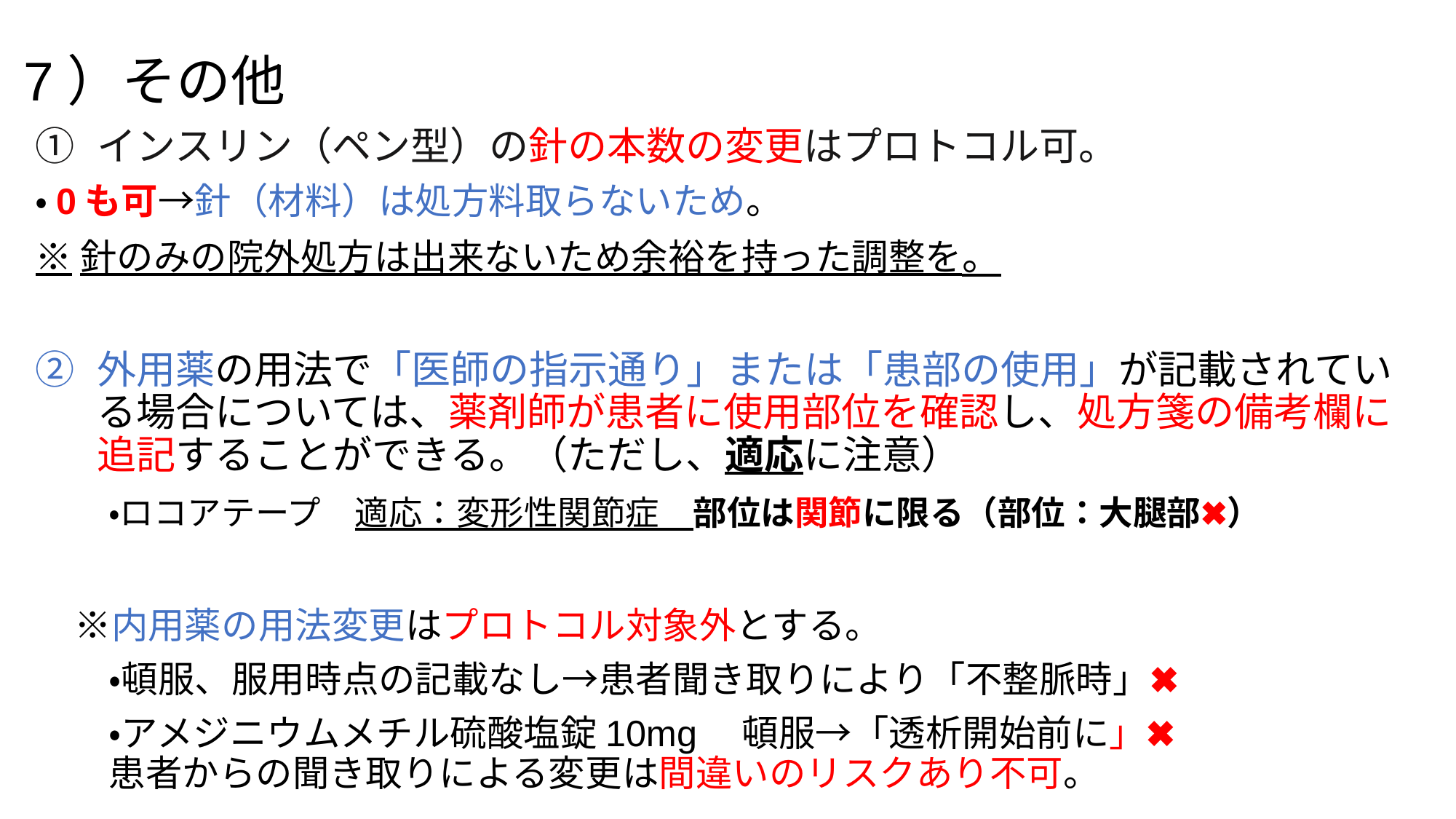

# 7）その他
インスリン（ペン型）の針の本数の変更はプロトコル可。
・0も可→針（材料）は処方料取らないため。
※針のみの院外処方は出来ないため余裕を持った調整を。

外用薬の用法で「医師の指示通り」または「患部の使用」が記載されている場合については、薬剤師が患者に使用部位を確認し、処方箋の備考欄に追記することができる。（ただし、適応に注意）
　　・ロコアテープ　適応：変形性関節症　部位は関節に限る（部位：大腿部✖）

　※内用薬の用法変更はプロトコル対象外とする。
　　・頓服、服用時点の記載なし→患者聞き取りにより「不整脈時」✖
　　・アメジニウムメチル硫酸塩錠10mg　頓服→「透析開始前に」✖
　　患者からの聞き取りによる変更は間違いのリスクあり不可。